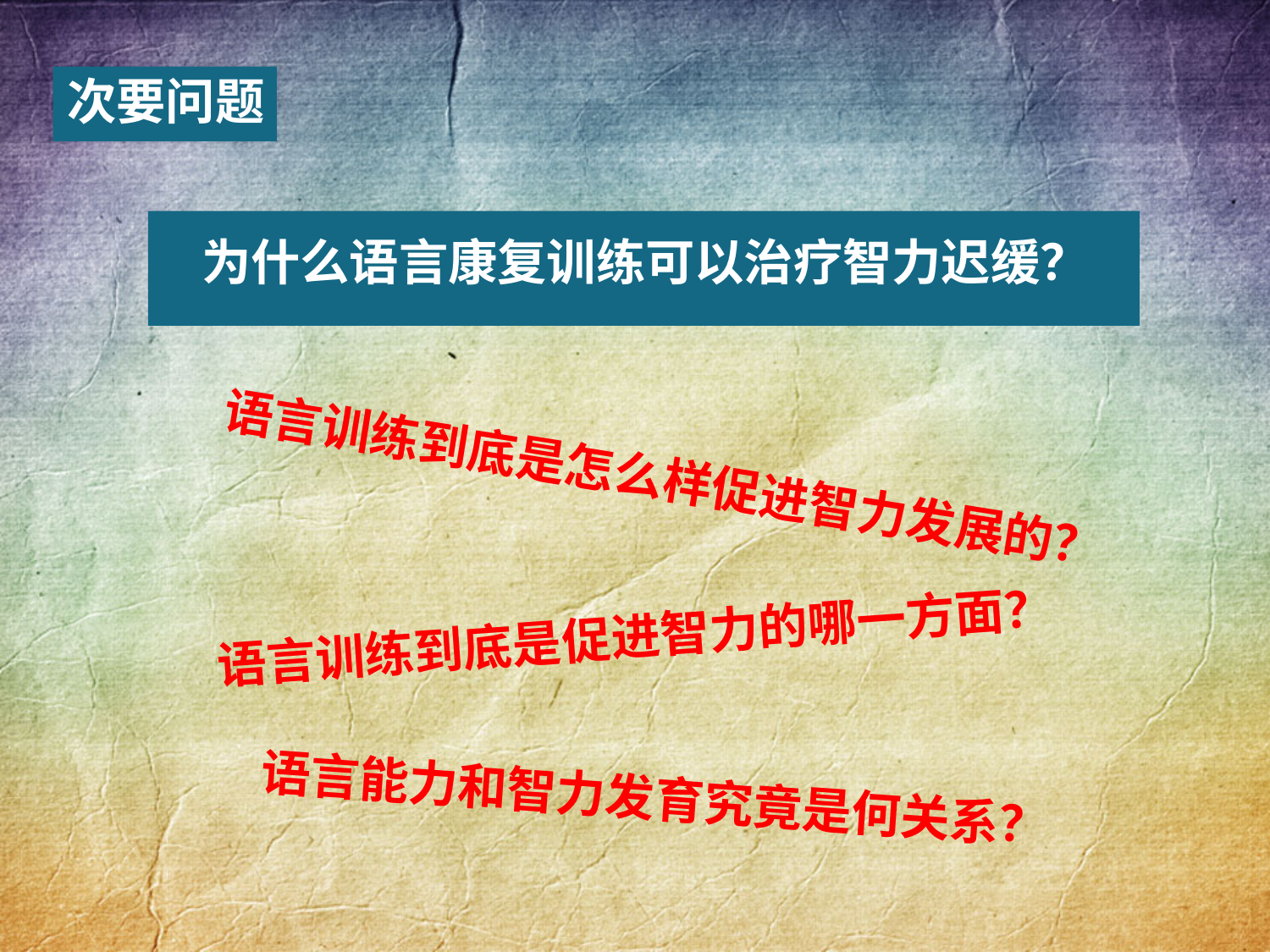

次要问题

为什么语言康复训练可以治疗智力迟缓？
语言训练到底是怎么样促进智力发展的？
语言训练到底是促进智力的哪一方面？
语言能力和智力发育究竟是何关系？